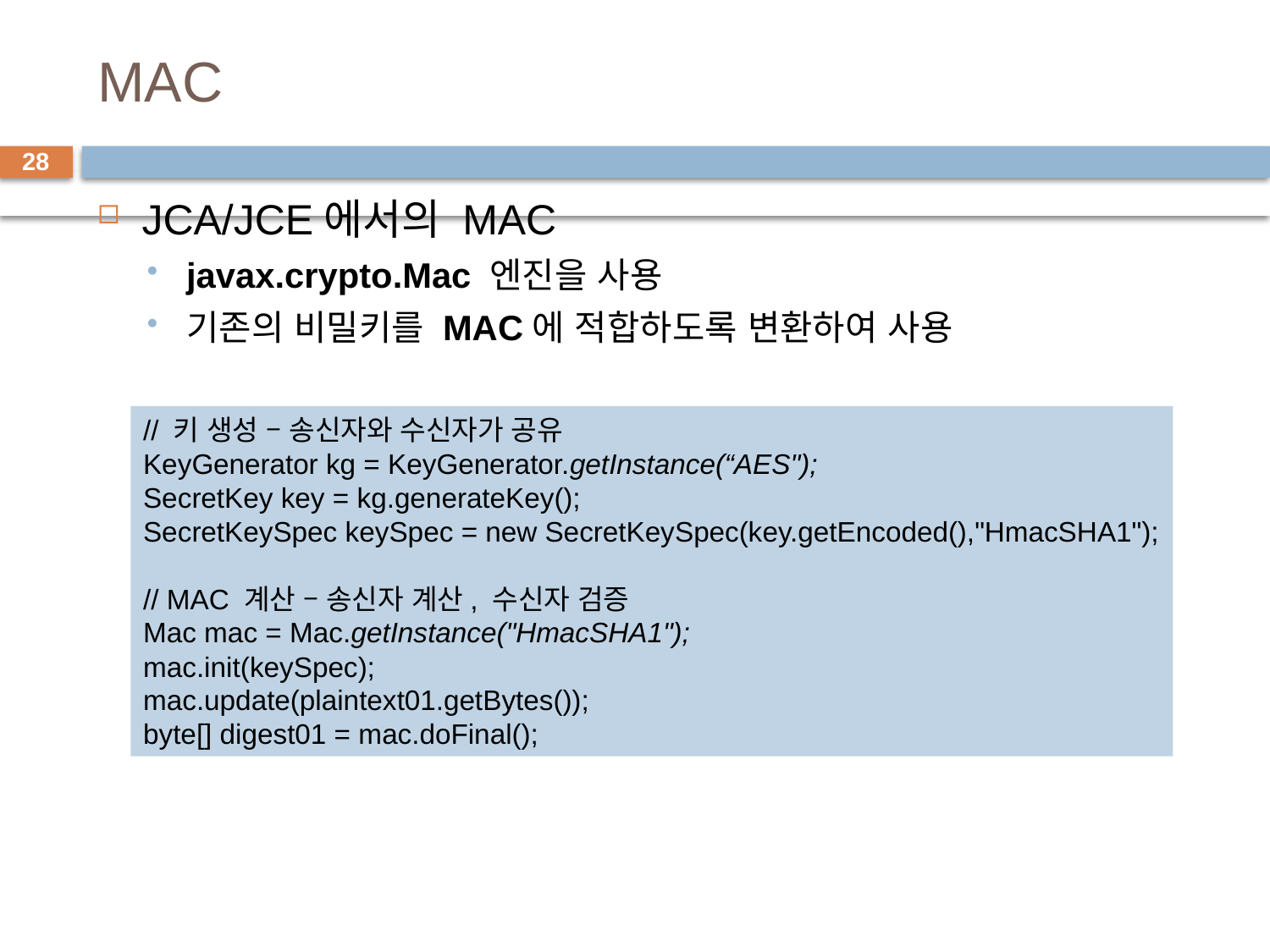

# MAC
28
JCA/JCE에서의 MAC
javax.crypto.Mac 엔진을 사용
기존의 비밀키를 MAC에 적합하도록 변환하여 사용

// 키 생성 – 송신자와 수신자가 공유
KeyGenerator kg = KeyGenerator.getInstance(“AES");
SecretKey key = kg.generateKey();
SecretKeySpec keySpec = new SecretKeySpec(key.getEncoded(),"HmacSHA1");

// MAC 계산 – 송신자 계산, 수신자 검증
Mac mac = Mac.getInstance("HmacSHA1");
mac.init(keySpec);
mac.update(plaintext01.getBytes());
byte[] digest01 = mac.doFinal();